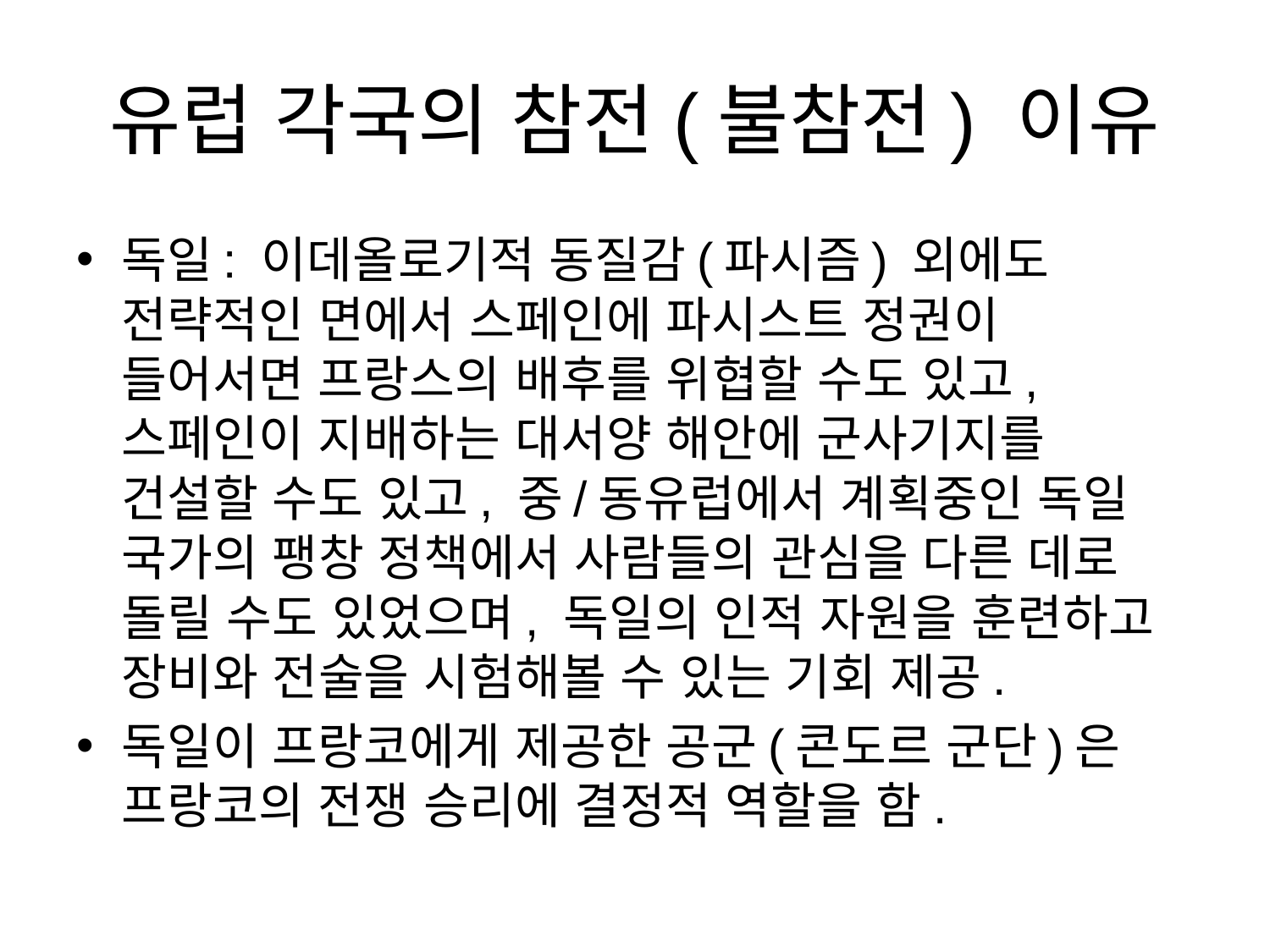

# 유럽 각국의 참전(불참전) 이유
독일: 이데올로기적 동질감(파시즘) 외에도 전략적인 면에서 스페인에 파시스트 정권이 들어서면 프랑스의 배후를 위협할 수도 있고, 스페인이 지배하는 대서양 해안에 군사기지를 건설할 수도 있고, 중/동유럽에서 계획중인 독일 국가의 팽창 정책에서 사람들의 관심을 다른 데로 돌릴 수도 있었으며, 독일의 인적 자원을 훈련하고 장비와 전술을 시험해볼 수 있는 기회 제공.
독일이 프랑코에게 제공한 공군(콘도르 군단)은 프랑코의 전쟁 승리에 결정적 역할을 함.